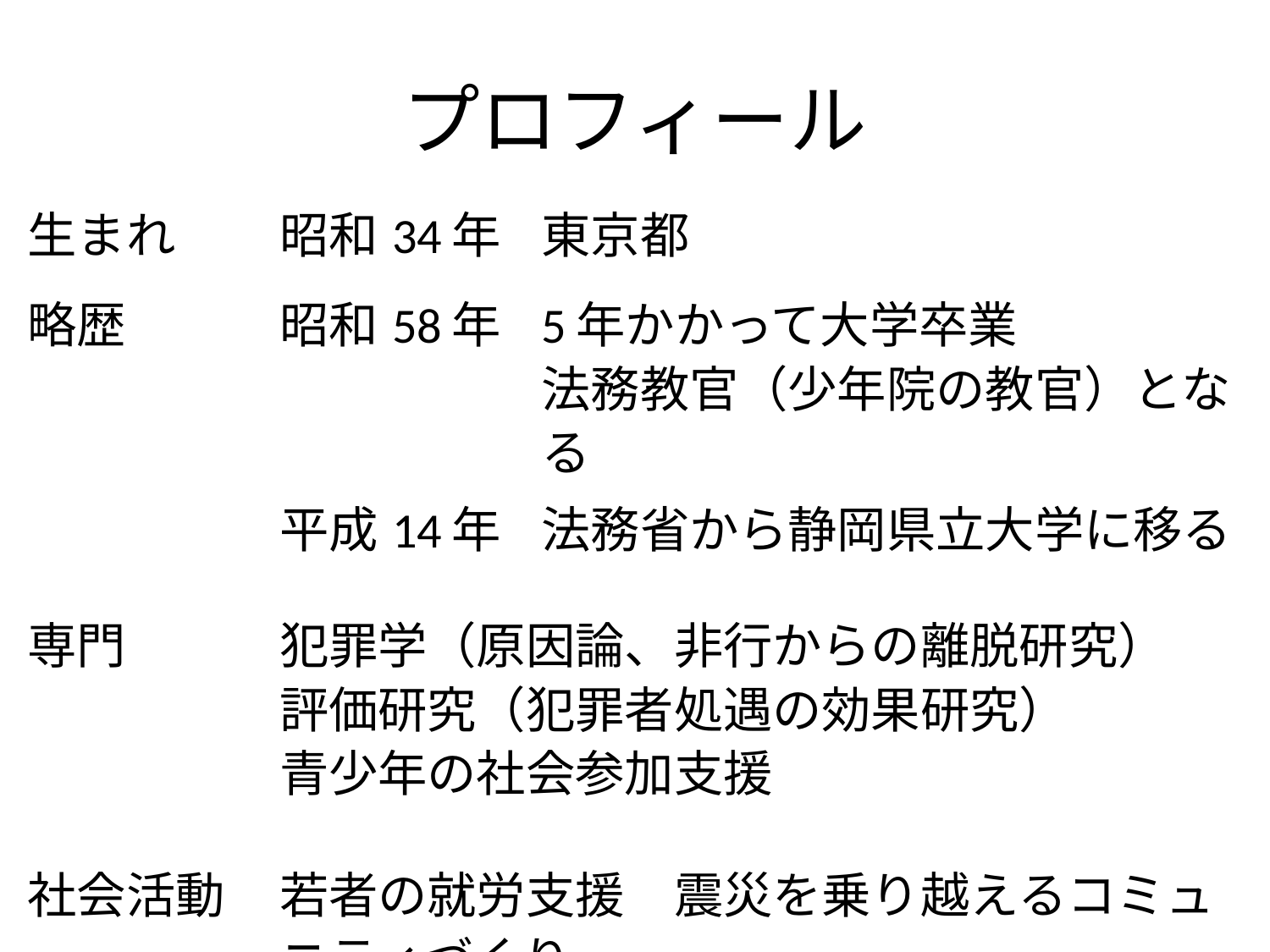

# プロフィール
| 生まれ | 昭和34年 | 東京都 |
| --- | --- | --- |
| 略歴 | 昭和58年 | 5年かかって大学卒業　 法務教官（少年院の教官）となる |
|  | 平成14年 | 法務省から静岡県立大学に移る |
| 専門 | 犯罪学（原因論、非行からの離脱研究） 評価研究（犯罪者処遇の効果研究） 青少年の社会参加支援 |  |
| 社会活動 | 若者の就労支援　震災を乗り越えるコミュニティづくり |  |